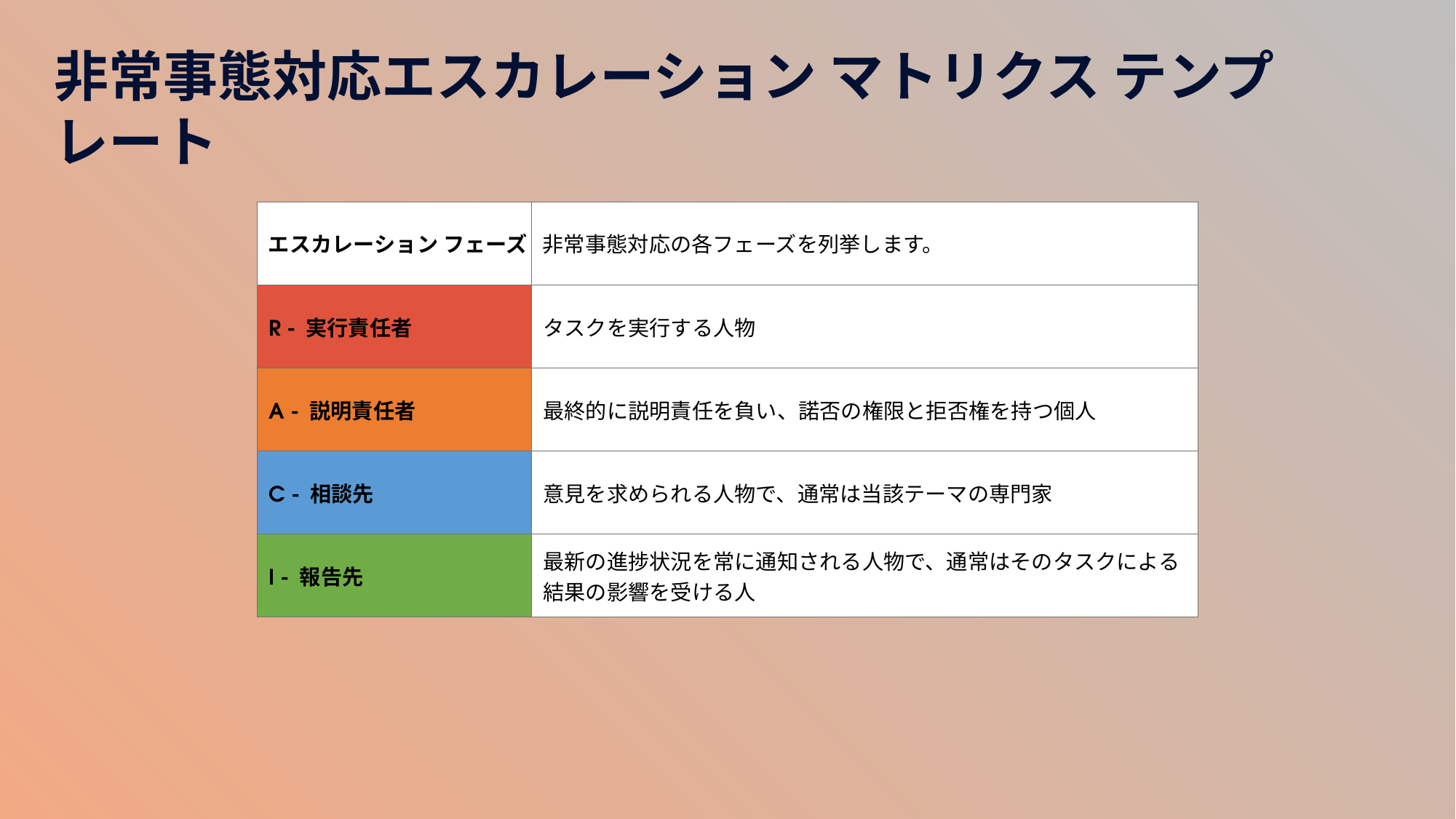

非常事態対応エスカレーション マトリクス テンプレート
| エスカレーション フェーズ | 非常事態対応の各フェーズを列挙します。 |
| --- | --- |
| R - 実行責任者 | タスクを実行する人物 |
| A - 説明責任者 | 最終的に説明責任を負い、諾否の権限と拒否権を持つ個人 |
| C - 相談先 | 意見を求められる人物で、通常は当該テーマの専門家 |
| I - 報告先 | 最新の進捗状況を常に通知される人物で、通常はそのタスクによる結果の影響を受ける人 |